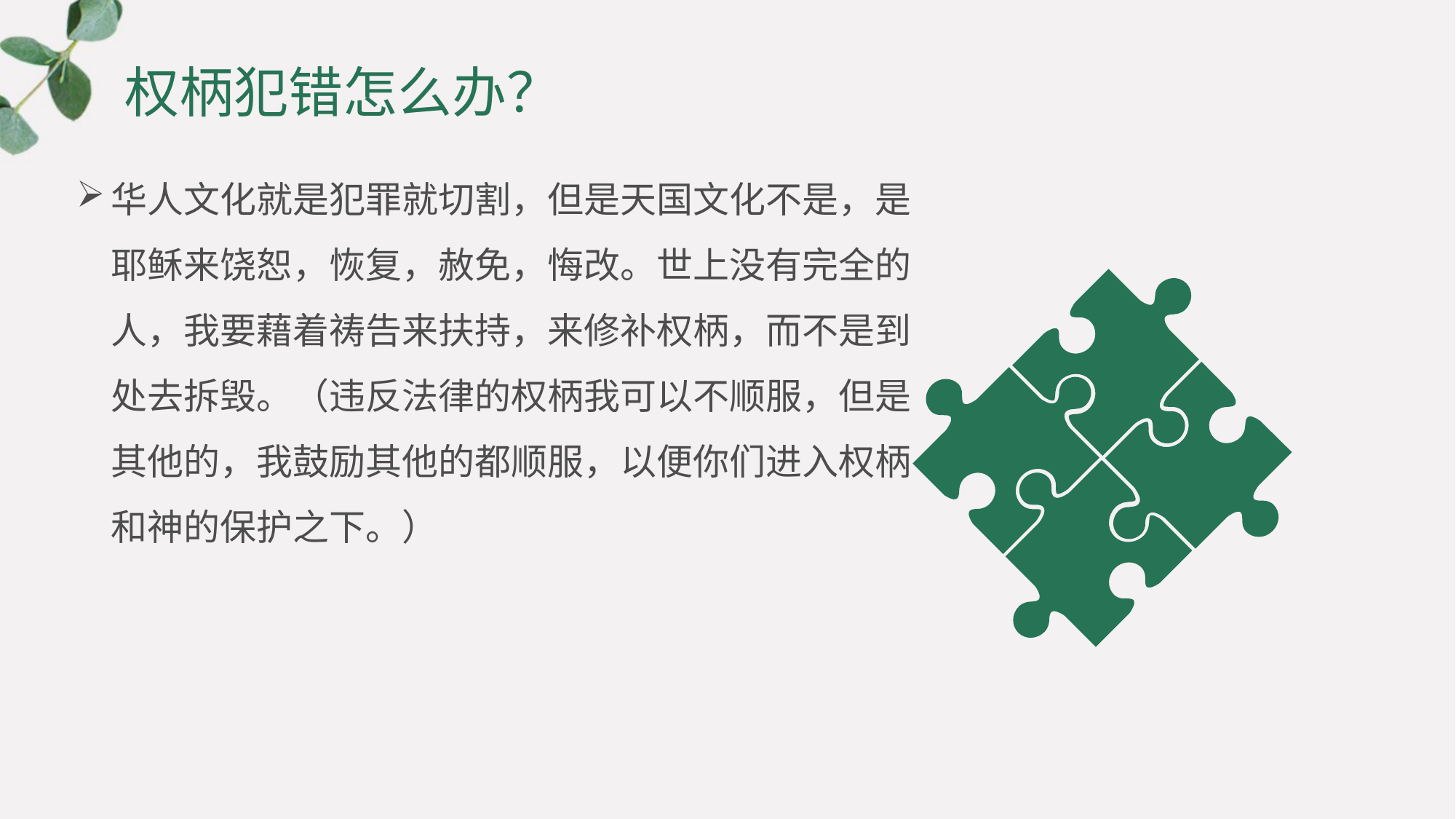

# 权柄犯错怎么办？

华人文化就是犯罪就切割，但是天国文化不是，是耶稣来饶恕，恢复，赦免，悔改。世上没有完全的人，我要藉着祷告来扶持，来修补权柄，而不是到处去拆毁。（违反法律的权柄我可以不顺服，但是其他的，我鼓励其他的都顺服，以便你们进入权柄和神的保护之下。）